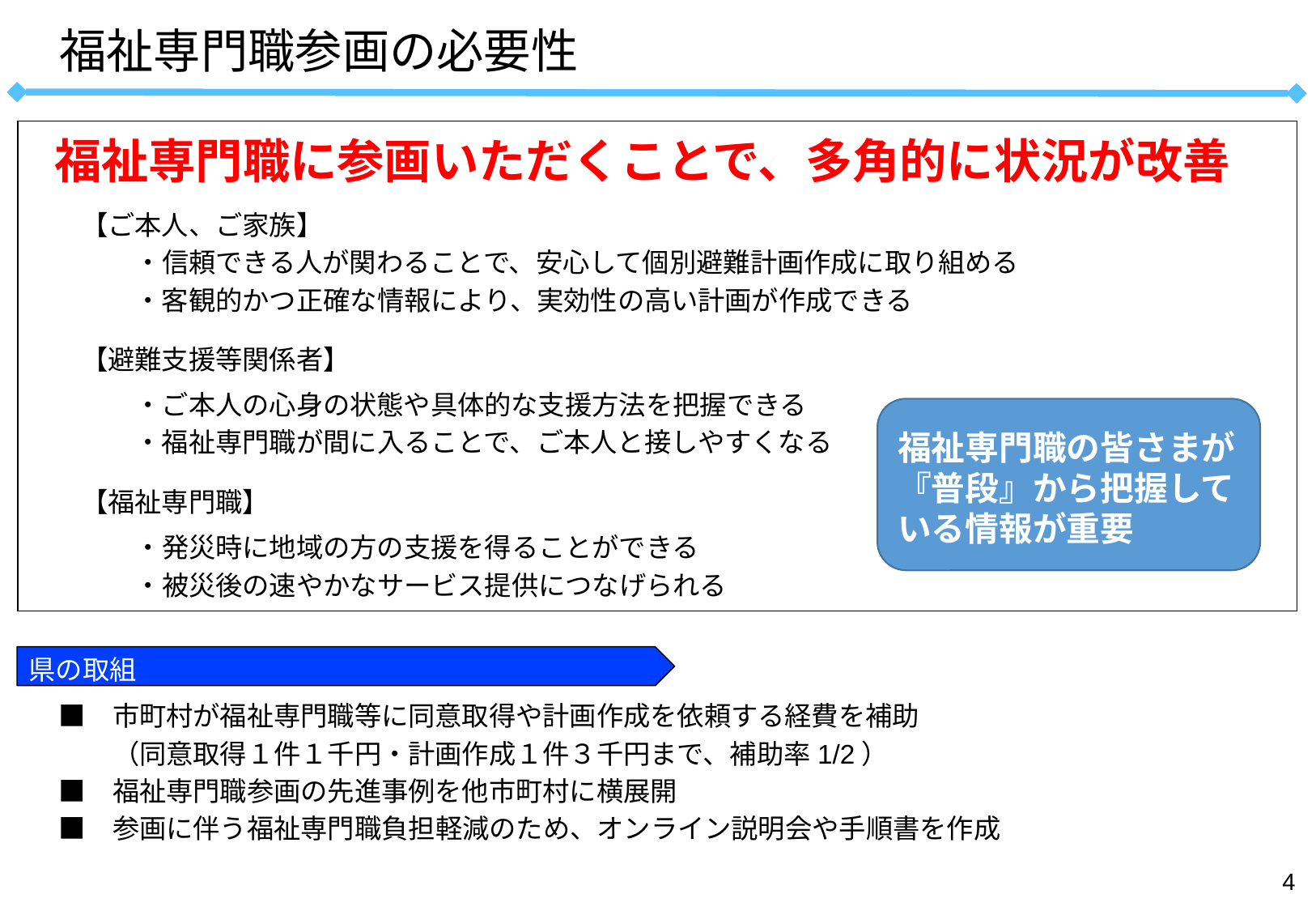

福祉専門職参画の必要性

　福祉専門職に参画いただくことで、多角的に状況が改善
　　【ご本人、ご家族】
　　　　・信頼できる人が関わることで、安心して個別避難計画作成に取り組める
　　　　・客観的かつ正確な情報により、実効性の高い計画が作成できる
　　【避難支援等関係者】
　　　　・ご本人の心身の状態や具体的な支援方法を把握できる
　　　　・福祉専門職が間に入ることで、ご本人と接しやすくなる
　　【福祉専門職】
　　　　・発災時に地域の方の支援を得ることができる
　　　　・被災後の速やかなサービス提供につなげられる

福祉専門職の皆さまが『普段』から把握している情報が重要

県の取組
　■　市町村が福祉専門職等に同意取得や計画作成を依頼する経費を補助
　　　（同意取得１件１千円・計画作成１件３千円まで、補助率1/2）
　■　福祉専門職参画の先進事例を他市町村に横展開
　■　参画に伴う福祉専門職負担軽減のため、オンライン説明会や手順書を作成
4